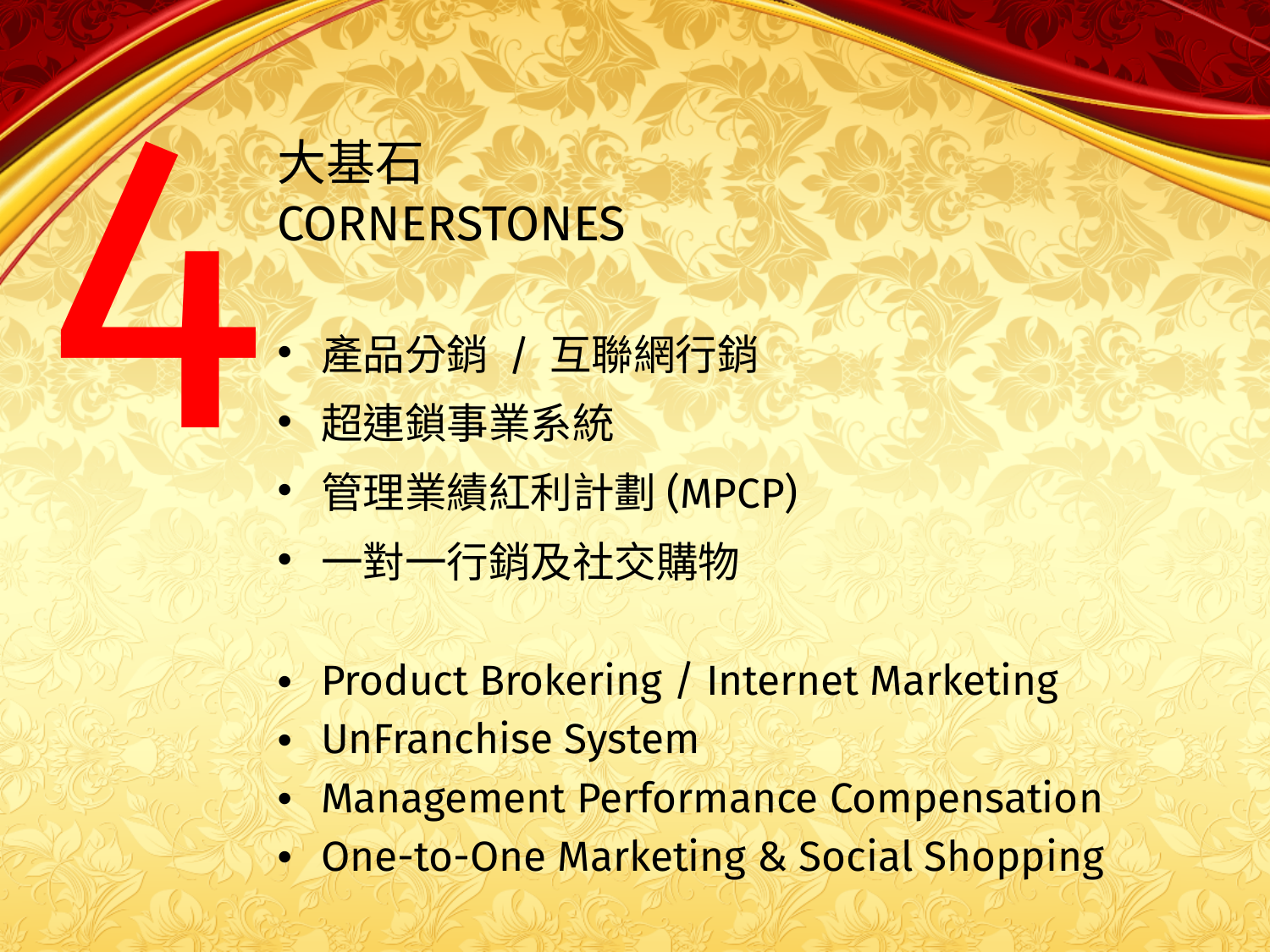

4
# 大基石 CORNERSTONES
產品分銷 / 互聯網行銷
超連鎖事業系統
管理業績紅利計劃(MPCP)
一對一行銷及社交購物

Product Brokering / Internet Marketing
UnFranchise System
Management Performance Compensation
One-to-One Marketing & Social Shopping